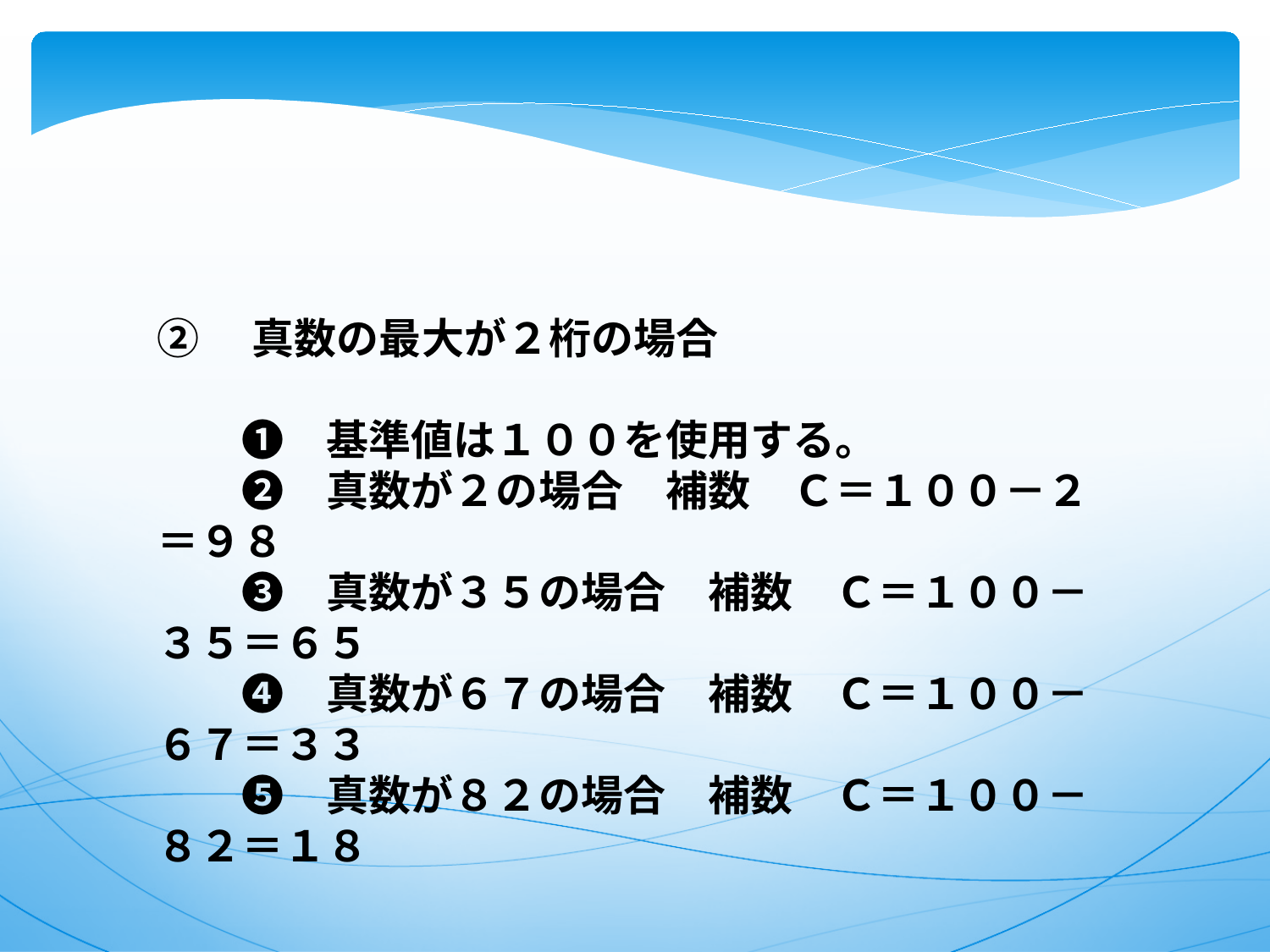

②　真数の最大が２桁の場合

　　❶　基準値は１００を使用する。
　　❷　真数が２の場合　補数　Ｃ＝１００－２＝９８
　　❸　真数が３５の場合　補数　Ｃ＝１００－３５＝６５
　　❹　真数が６７の場合　補数　Ｃ＝１００－６７＝３３
　　❺　真数が８２の場合　補数　Ｃ＝１００－８２＝１８